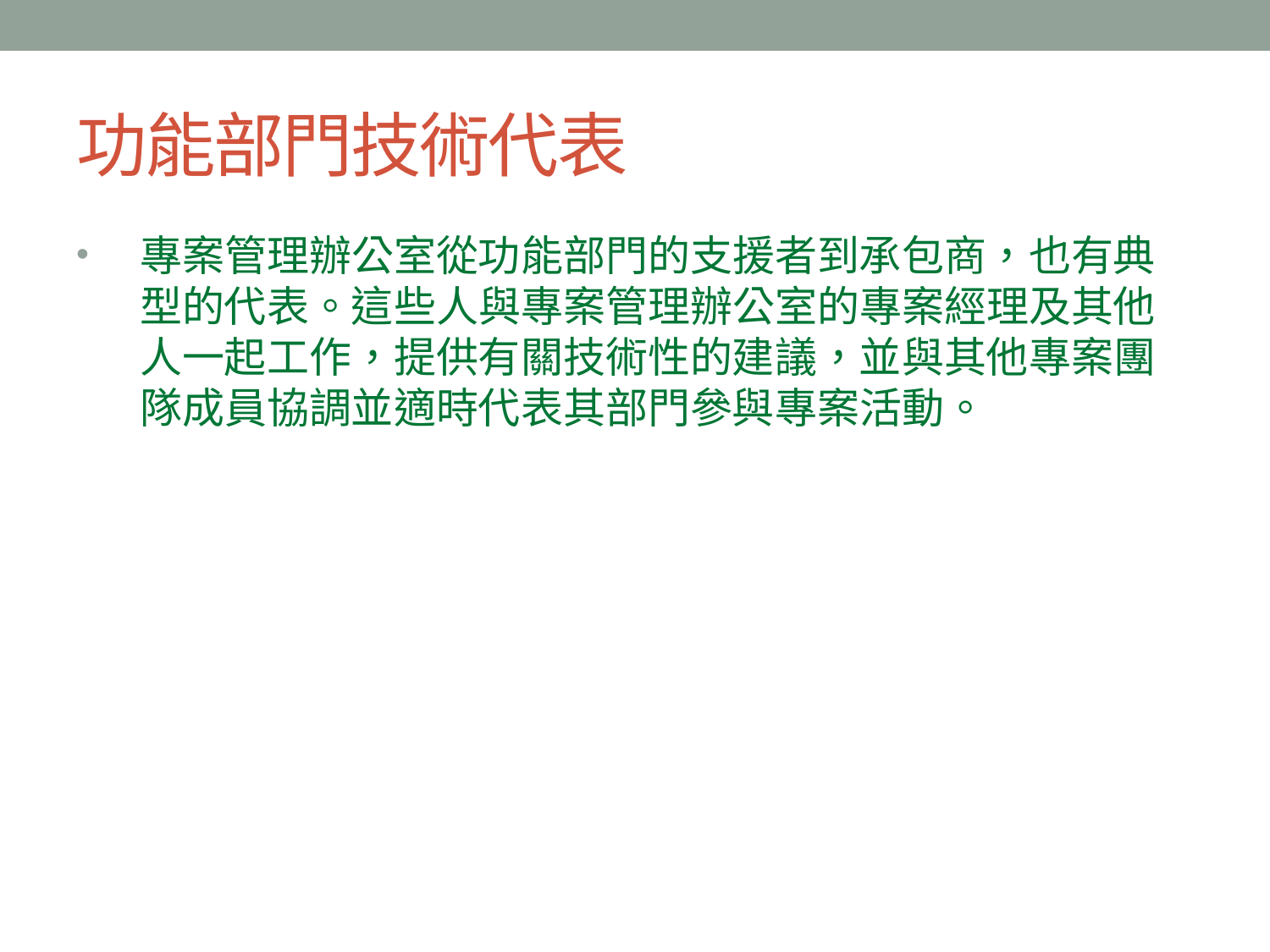

# 功能部門技術代表
專案管理辦公室從功能部門的支援者到承包商，也有典型的代表。這些人與專案管理辦公室的專案經理及其他人一起工作，提供有關技術性的建議，並與其他專案團隊成員協調並適時代表其部門參與專案活動。